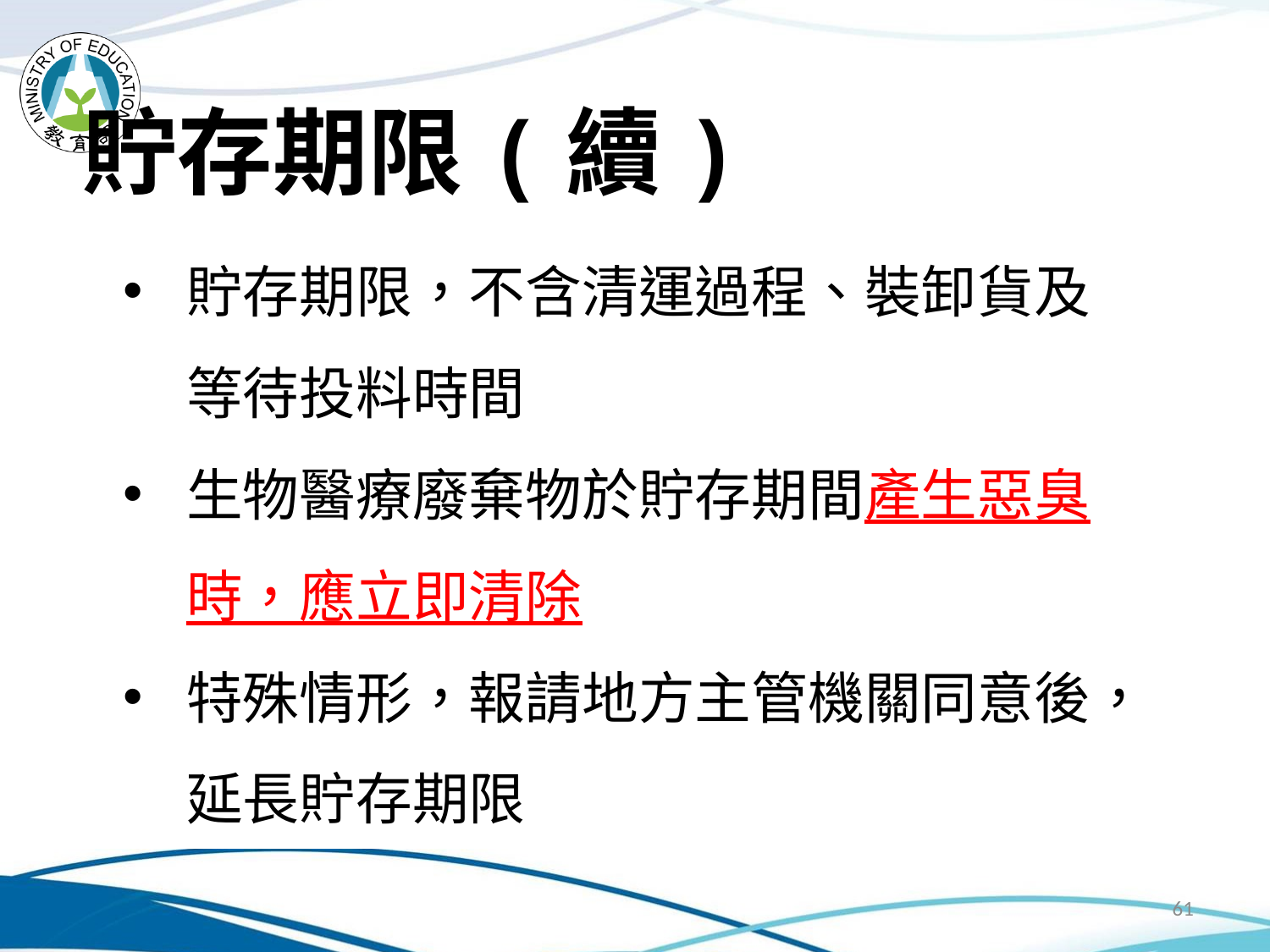

貯存期限(續)
貯存期限，不含清運過程、裝卸貨及等待投料時間
生物醫療廢棄物於貯存期間產生惡臭時，應立即清除
特殊情形，報請地方主管機關同意後，延長貯存期限
61